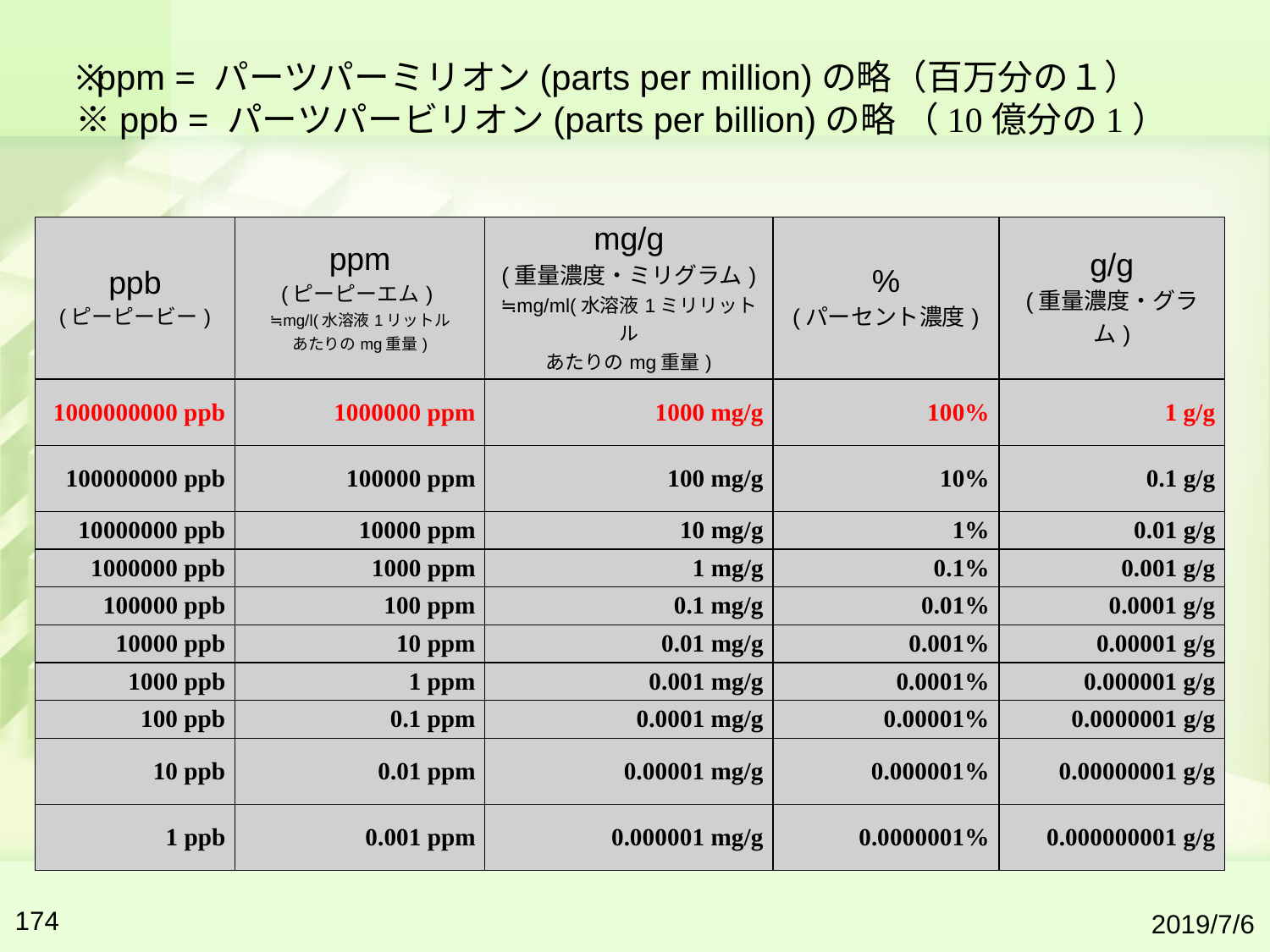

※ppm = パーツパーミリオン(parts per million)の略（百万分の１）
※ppb = パーツパービリオン(parts per billion)の略 （10億分の1）
| ppb (ピーピービー) | ppm (ピーピーエム) ≒mg/l(水溶液1リットル あたりのmg重量) | mg/g (重量濃度・ミリグラム) ≒mg/ml(水溶液1ミリリットル あたりのmg重量) | % (パーセント濃度) | g/g (重量濃度・グラム) |
| --- | --- | --- | --- | --- |
| 1000000000 ppb | 1000000 ppm | 1000 mg/g | 100% | 1 g/g |
| 100000000 ppb | 100000 ppm | 100 mg/g | 10% | 0.1 g/g |
| 10000000 ppb | 10000 ppm | 10 mg/g | 1% | 0.01 g/g |
| 1000000 ppb | 1000 ppm | 1 mg/g | 0.1% | 0.001 g/g |
| 100000 ppb | 100 ppm | 0.1 mg/g | 0.01% | 0.0001 g/g |
| 10000 ppb | 10 ppm | 0.01 mg/g | 0.001% | 0.00001 g/g |
| 1000 ppb | 1 ppm | 0.001 mg/g | 0.0001% | 0.000001 g/g |
| 100 ppb | 0.1 ppm | 0.0001 mg/g | 0.00001% | 0.0000001 g/g |
| 10 ppb | 0.01 ppm | 0.00001 mg/g | 0.000001% | 0.00000001 g/g |
| 1 ppb | 0.001 ppm | 0.000001 mg/g | 0.0000001% | 0.000000001 g/g |
174
2019/7/6